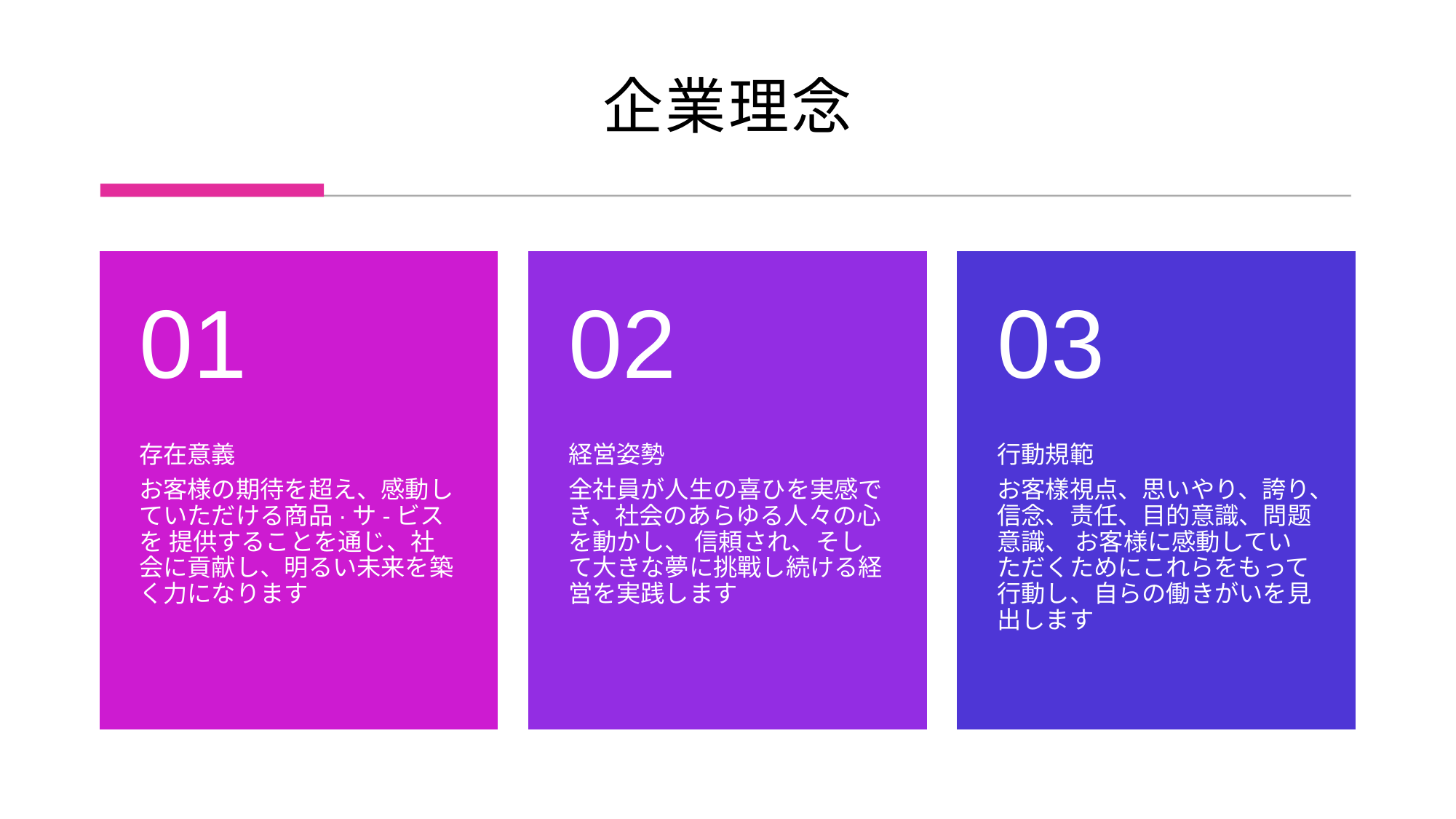

# 企業理念

存在意義
お客様の期待を超え、感動していただける商品·サ-ビスを 提供することを通じ、社会に貢献し、明るい未来を築く力になります
01
経営姿勢
全社員が人生の喜ひを実感でき、社会のあらゆる人々の心を動かし、 信頼され、そして大きな夢に挑戰し続ける経営を実践します
02
行動規範
お客樣視点、思いやり、誇り、信念、责任、目的意識、問题意識、 お客様に感動していただくためにこれらをもって行動し、自らの働きがいを見出します
03